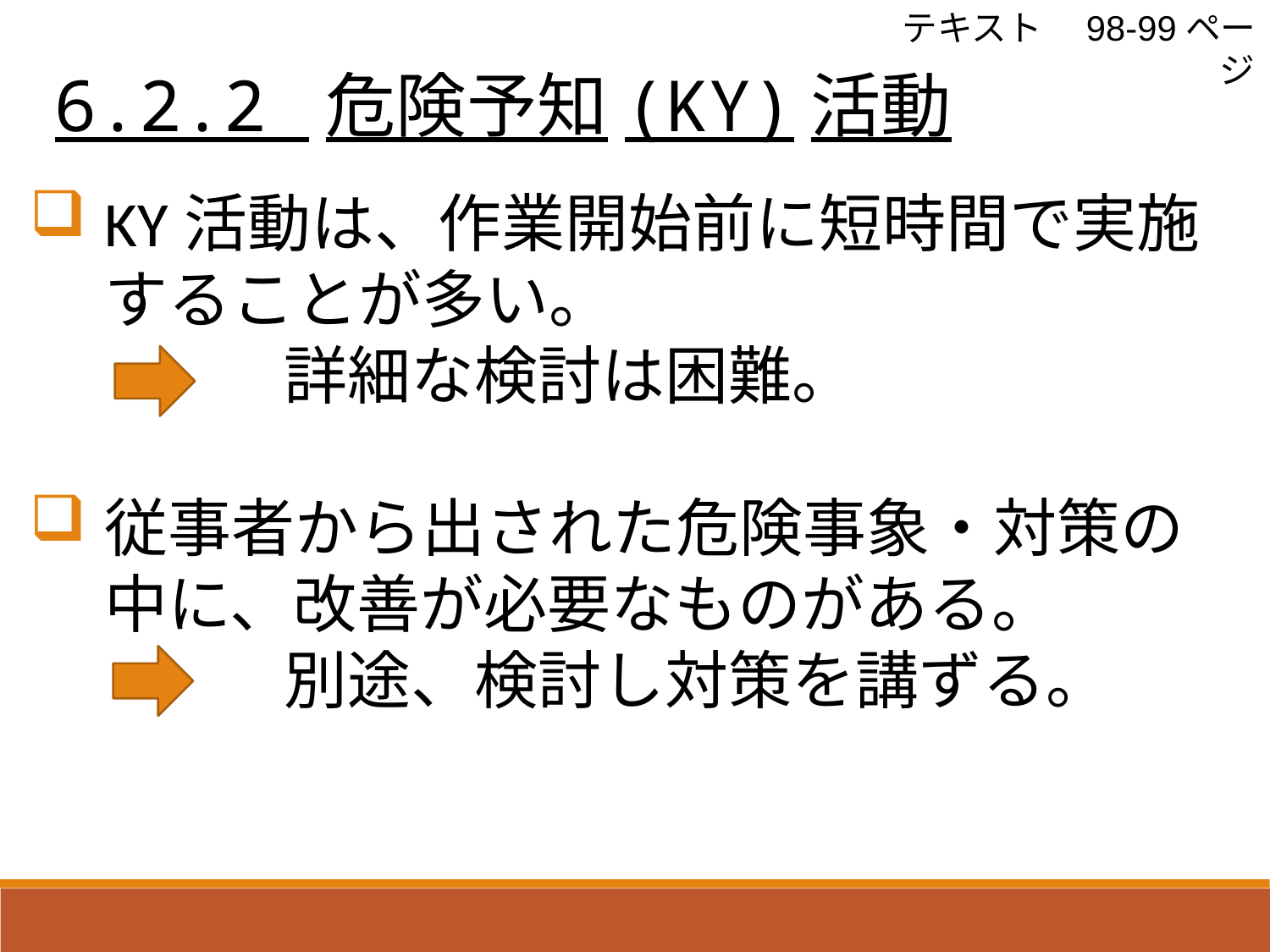

テキスト　98-99ページ
 6.2.2 危険予知(KY)活動
KY活動は、作業開始前に短時間で実施することが多い。
　　　　詳細な検討は困難。

従事者から出された危険事象・対策の中に、改善が必要なものがある。
　　　　別途、検討し対策を講ずる。